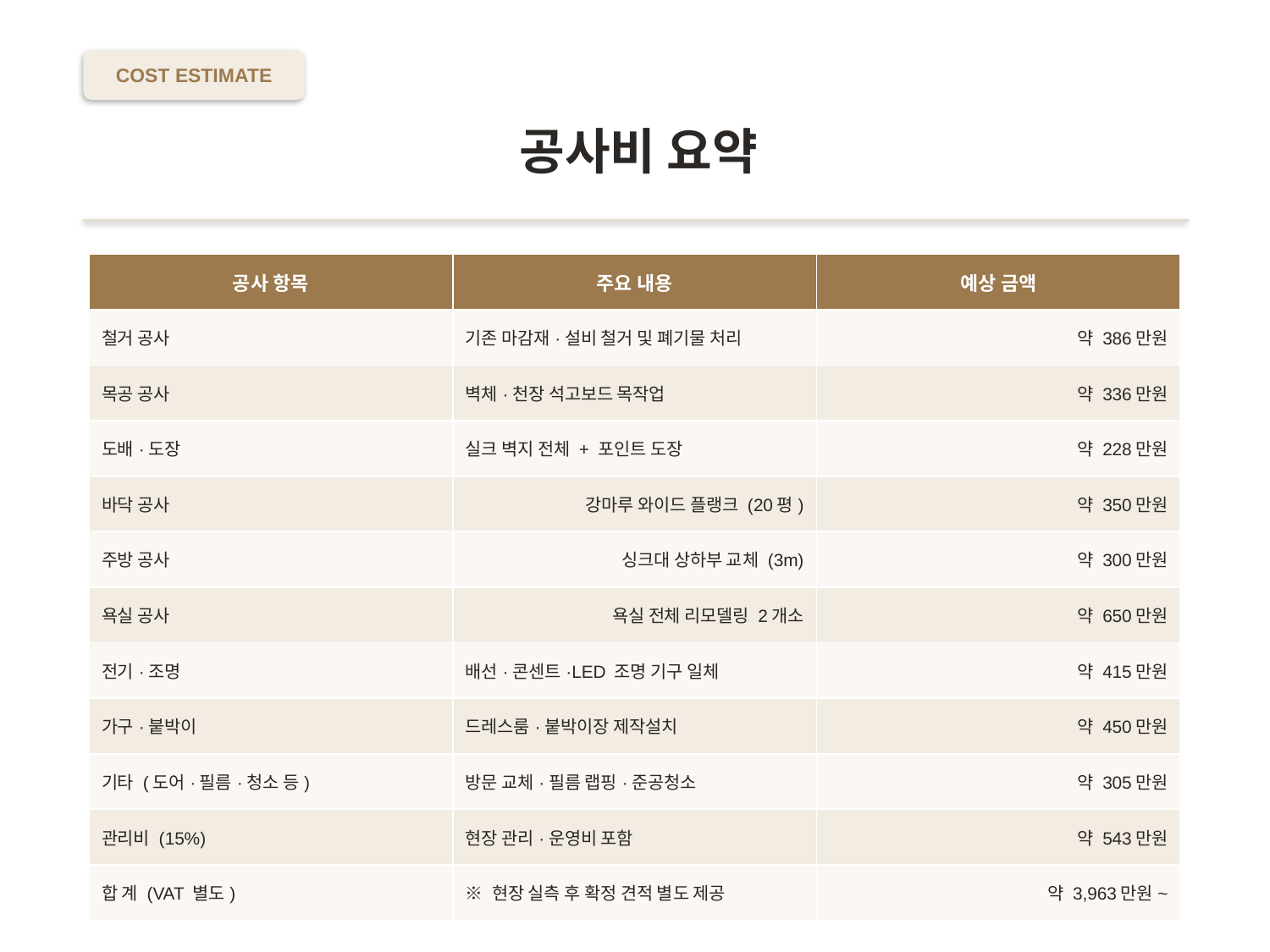

COST ESTIMATE
공사비 요약

| 공사 항목 | 주요 내용 | 예상 금액 |
| --- | --- | --- |
| 철거 공사 | 기존 마감재·설비 철거 및 폐기물 처리 | 약 386만원 |
| 목공 공사 | 벽체·천장 석고보드 목작업 | 약 336만원 |
| 도배·도장 | 실크 벽지 전체 + 포인트 도장 | 약 228만원 |
| 바닥 공사 | 강마루 와이드 플랭크 (20평) | 약 350만원 |
| 주방 공사 | 싱크대 상하부 교체 (3m) | 약 300만원 |
| 욕실 공사 | 욕실 전체 리모델링 2개소 | 약 650만원 |
| 전기·조명 | 배선·콘센트·LED 조명 기구 일체 | 약 415만원 |
| 가구·붙박이 | 드레스룸·붙박이장 제작설치 | 약 450만원 |
| 기타 (도어·필름·청소 등) | 방문 교체·필름 랩핑·준공청소 | 약 305만원 |
| 관리비 (15%) | 현장 관리·운영비 포함 | 약 543만원 |
| 합 계 (VAT 별도) | ※ 현장 실측 후 확정 견적 별도 제공 | 약 3,963만원~ |